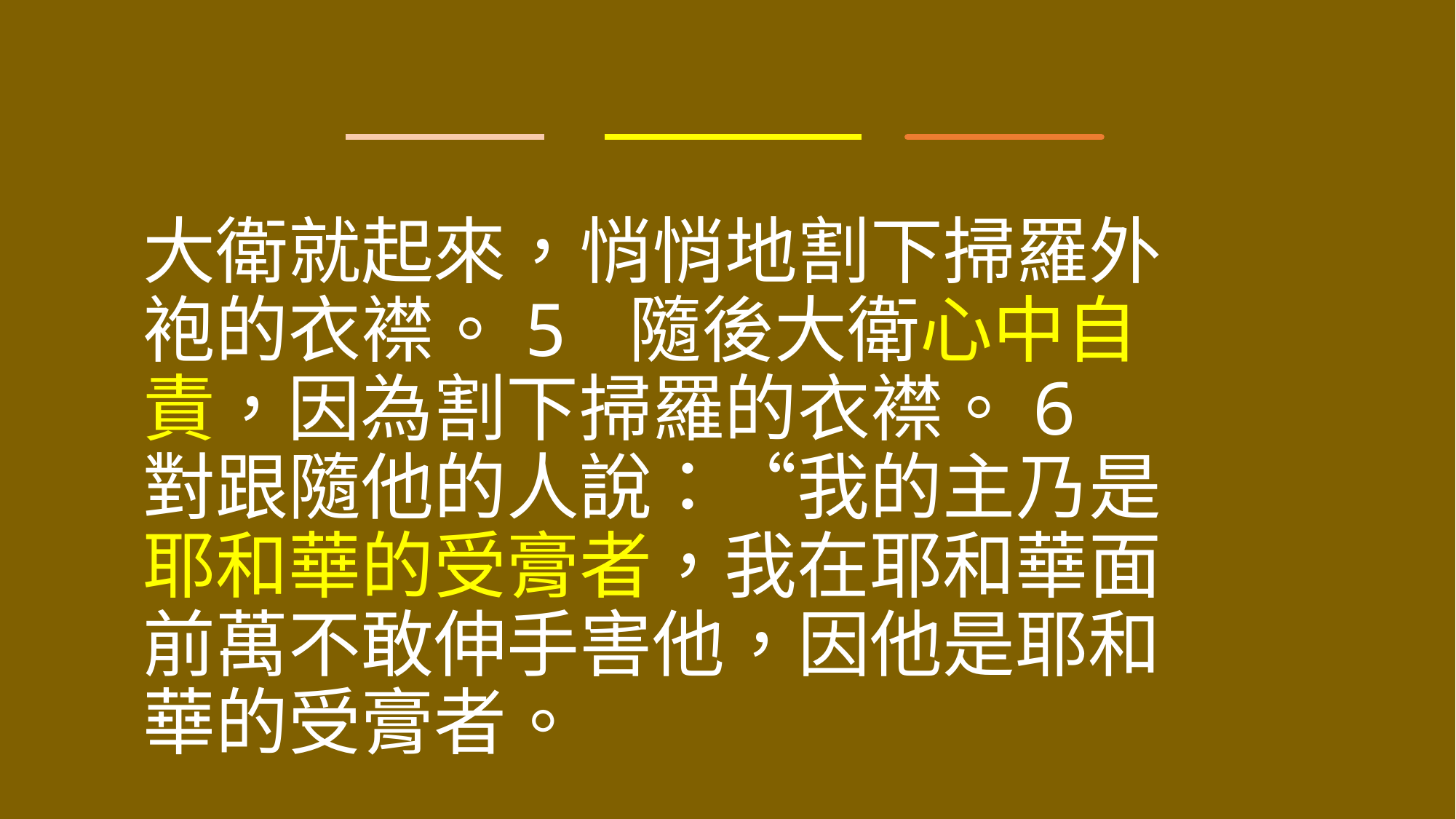

大衛就起來，悄悄地割下掃羅外袍的衣襟。5 隨後大衛心中自責，因為割下掃羅的衣襟。6 對跟隨他的人說：“我的主乃是耶和華的受膏者，我在耶和華面前萬不敢伸手害他，因他是耶和華的受膏者。